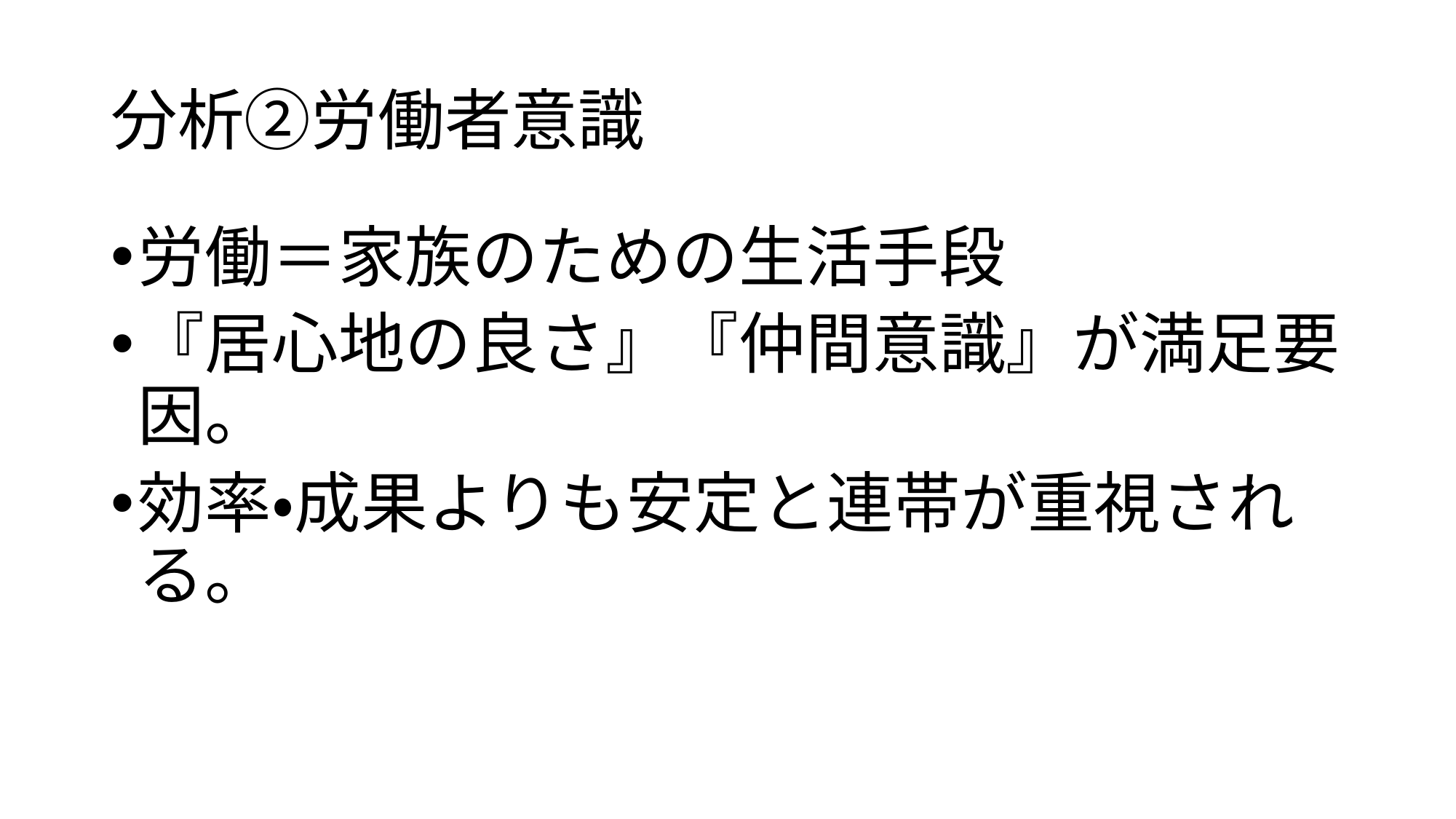

# 分析②労働者意識
労働＝家族のための生活手段
『居心地の良さ』『仲間意識』が満足要因。
効率・成果よりも安定と連帯が重視される。